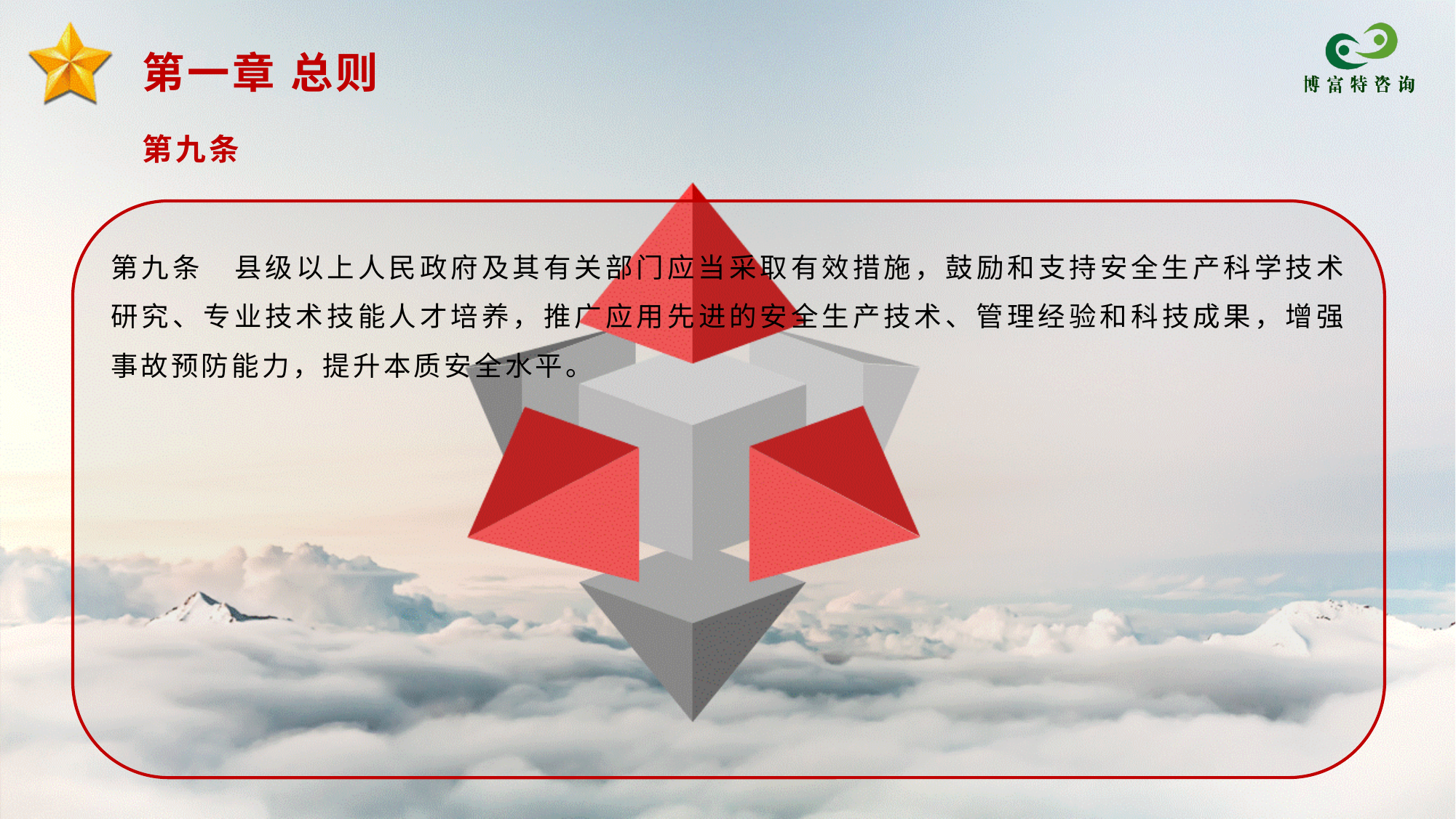

第一章 总则
第九条
第九条　县级以上人民政府及其有关部门应当采取有效措施，鼓励和支持安全生产科学技术研究、专业技术技能人才培养，推广应用先进的安全生产技术、管理经验和科技成果，增强事故预防能力，提升本质安全水平。